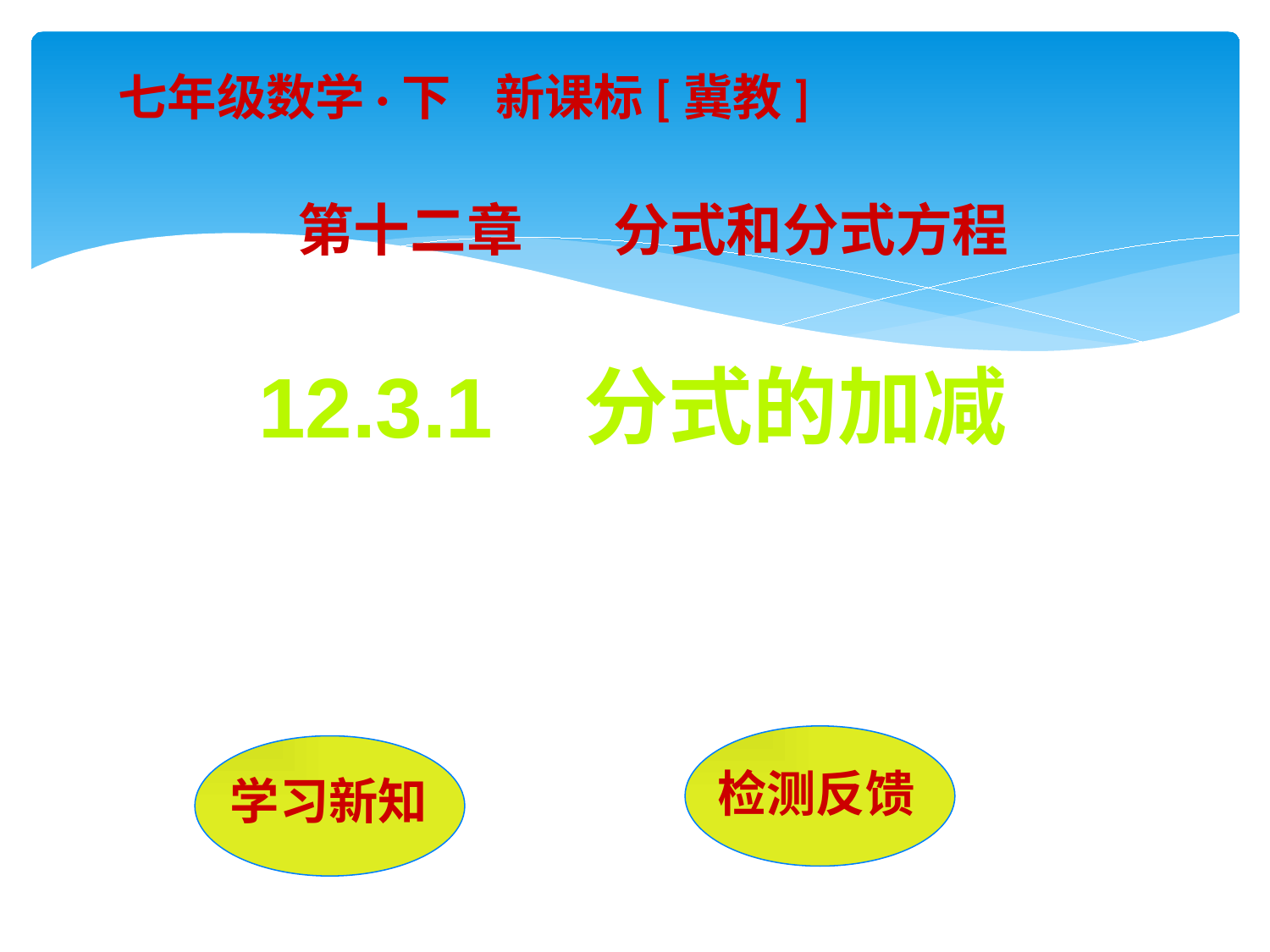

#
七年级数学·下    新课标[冀教]
第十二章       分式和分式方程
12.3.1   分式的加减

检测反馈

 学习新知